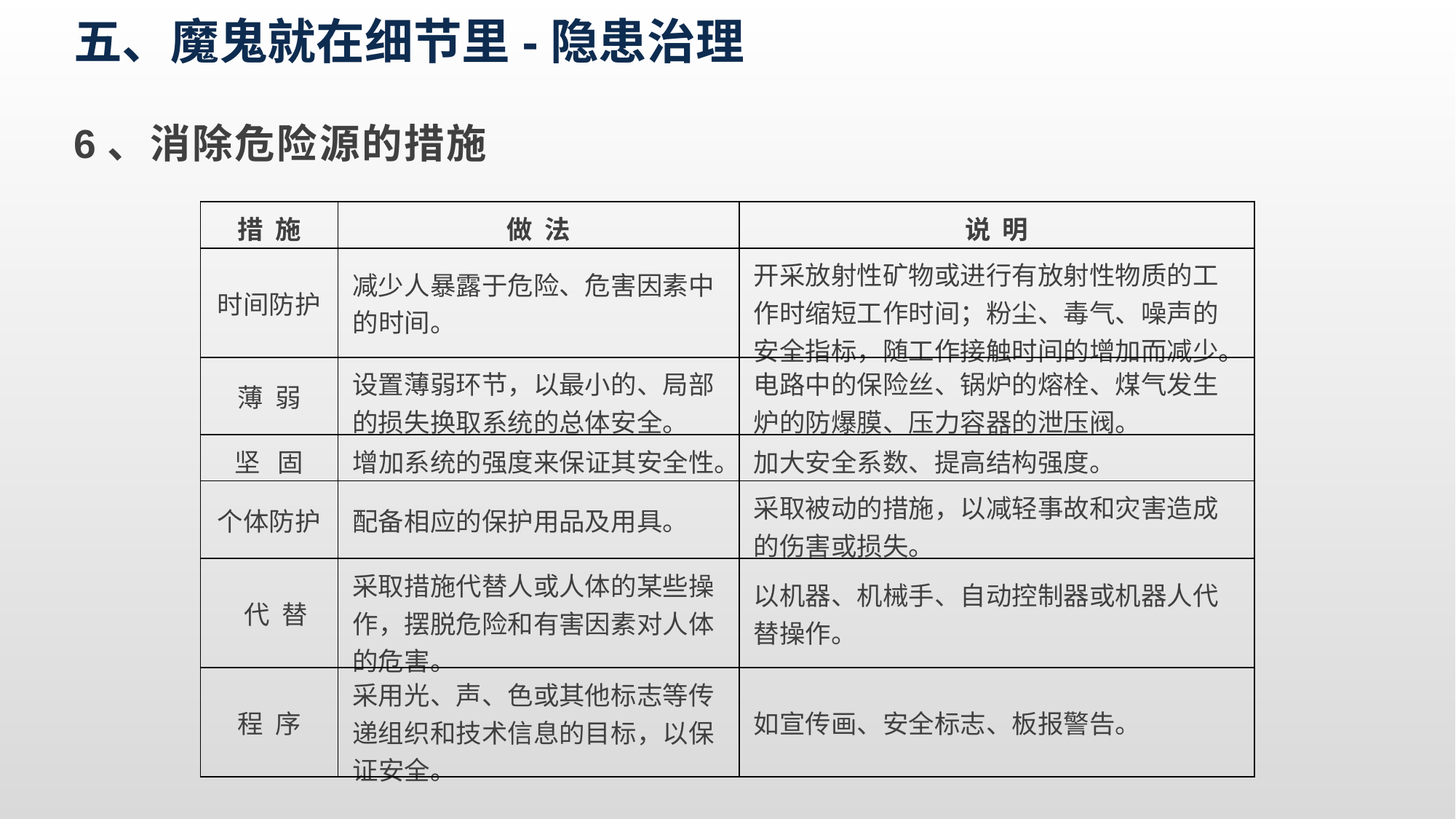

五、魔鬼就在细节里-隐患治理
6、消除危险源的措施
| 措 施 | 做 法 | 说 明 |
| --- | --- | --- |
| 时间防护 | 减少人暴露于危险、危害因素中的时间。 | 开采放射性矿物或进行有放射性物质的工作时缩短工作时间；粉尘、毒气、噪声的安全指标，随工作接触时间的增加而减少。 |
| 薄 弱 | 设置薄弱环节，以最小的、局部的损失换取系统的总体安全。 | 电路中的保险丝、锅炉的熔栓、煤气发生炉的防爆膜、压力容器的泄压阀。 |
| 坚 固 | 增加系统的强度来保证其安全性。 | 加大安全系数、提高结构强度。 |
| 个体防护 | 配备相应的保护用品及用具。 | 采取被动的措施，以减轻事故和灾害造成的伤害或损失。 |
| 代 替 | 采取措施代替人或人体的某些操作，摆脱危险和有害因素对人体的危害。 | 以机器、机械手、自动控制器或机器人代替操作。 |
| 程 序 | 采用光、声、色或其他标志等传递组织和技术信息的目标，以保证安全。 | 如宣传画、安全标志、板报警告。 |